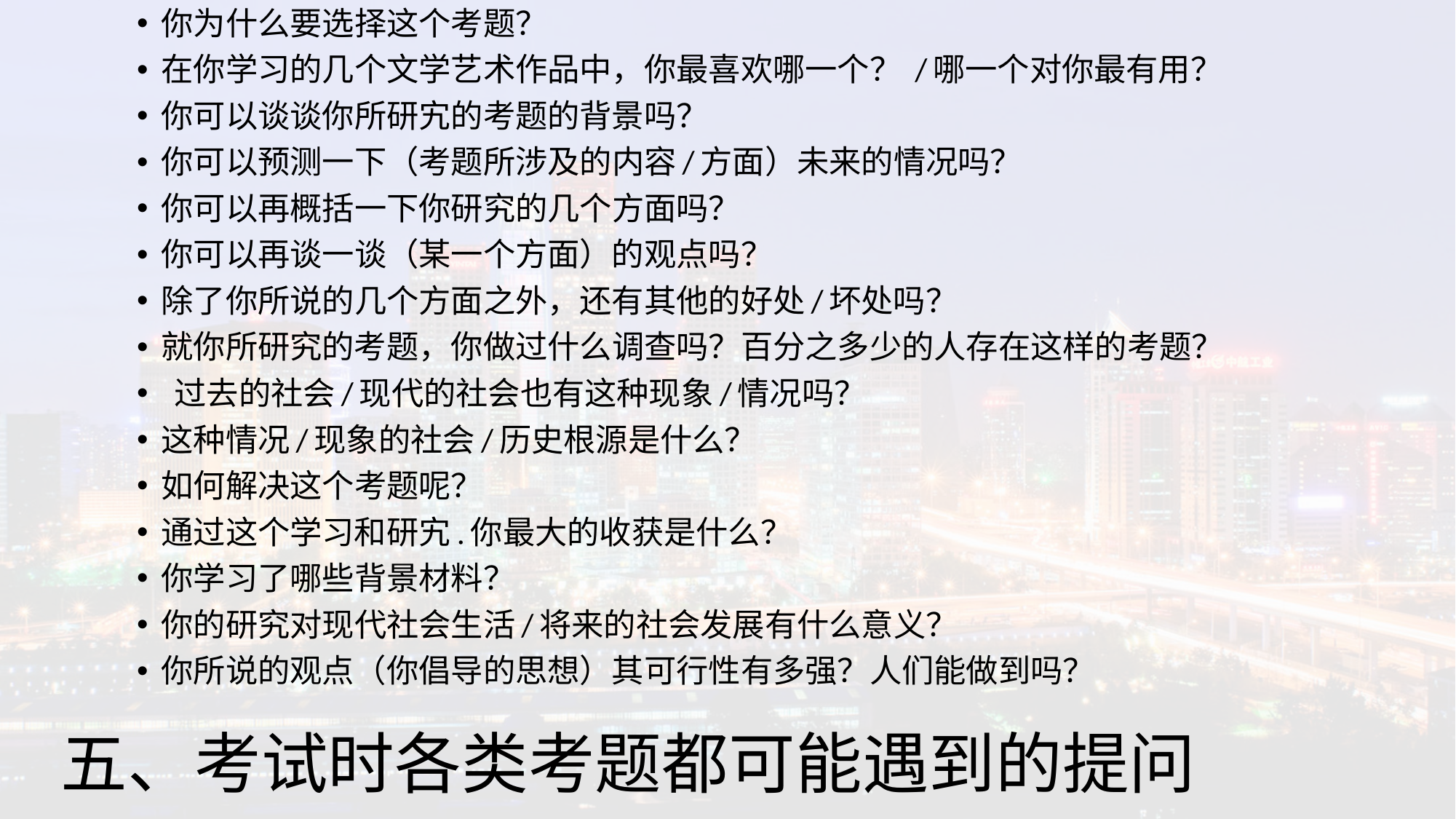

你为什么要选择这个考题？
在你学习的几个文学艺术作品中，你最喜欢哪一个？ /哪一个对你最有用？
你可以谈谈你所研宄的考题的背景吗？
你可以预测一下（考题所涉及的内容/方面）未来的情况吗？
你可以再概括一下你研究的几个方面吗？
你可以再谈一谈（某一个方面）的观点吗？
除了你所说的几个方面之外，还有其他的好处/坏处吗？
就你所研究的考题，你做过什么调查吗？百分之多少的人存在这样的考题？
 过去的社会/现代的社会也有这种现象/情况吗？
这种情况/现象的社会/历史根源是什么？
如何解决这个考题呢？
通过这个学习和研宄.你最大的收获是什么？
你学习了哪些背景材料？
你的研究对现代社会生活/将来的社会发展有什么意义？
你所说的观点（你倡导的思想）其可行性有多强？人们能做到吗？

# 五、考试时各类考题都可能遇到的提问